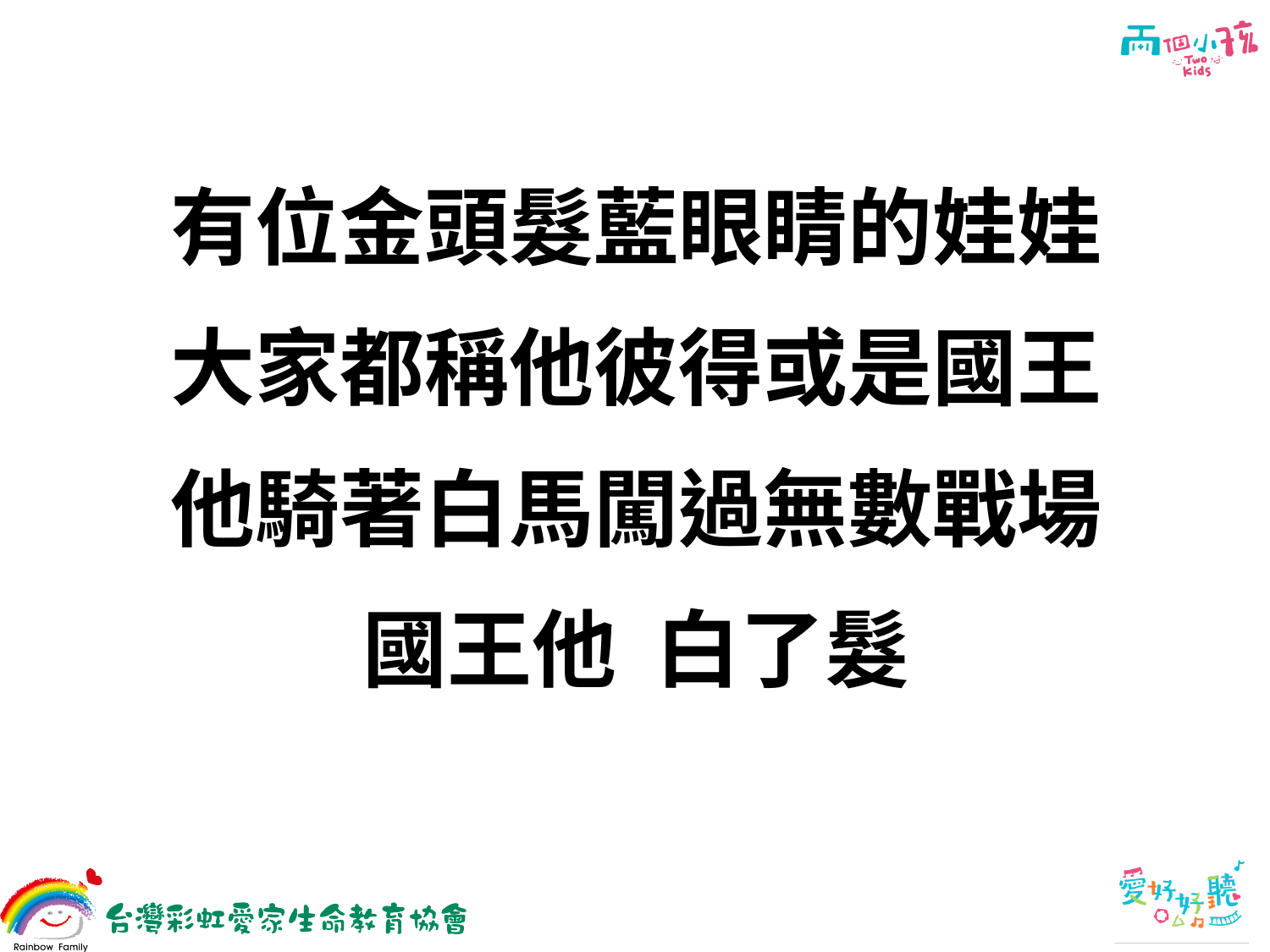

# 有位金頭髮藍眼睛的娃娃 大家都稱他彼得或是國王 他騎著白馬闖過無數戰場 國王他  白了髮